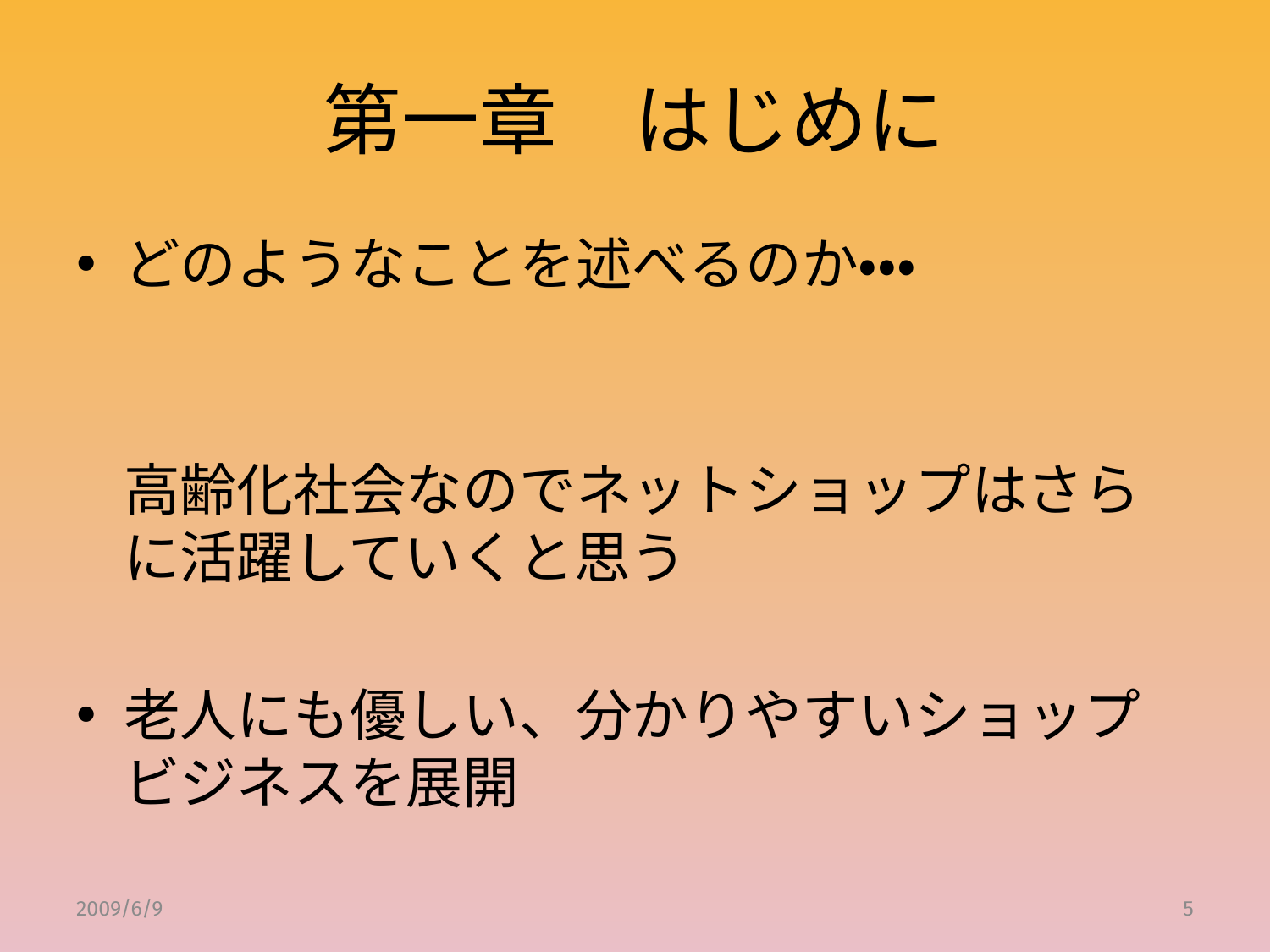

# 第一章　はじめに
どのようなことを述べるのか・・・

高齢化社会なのでネットショップはさらに活躍していくと思う

老人にも優しい、分かりやすいショップビジネスを展開

2009/6/9
5